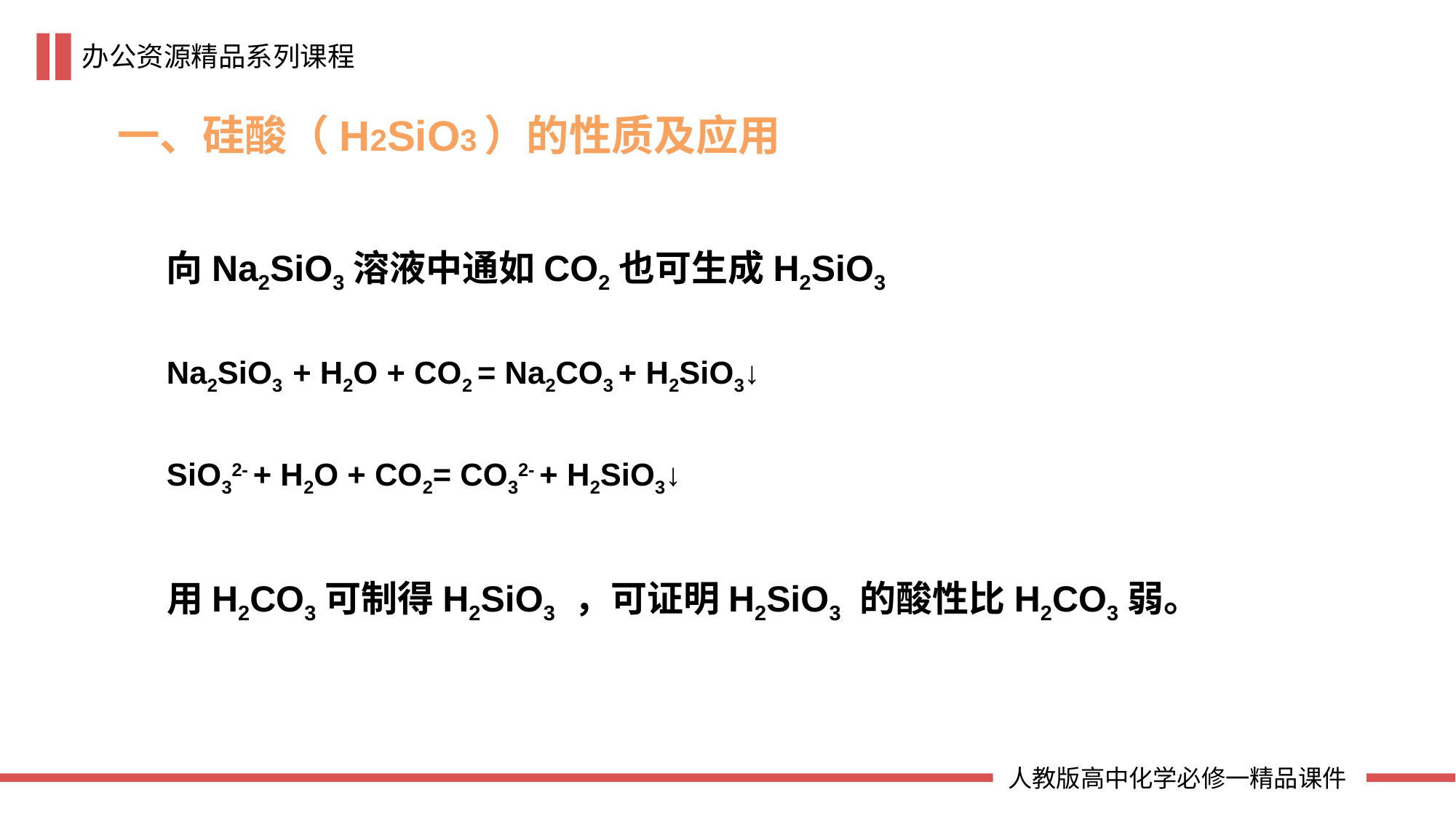

一、硅酸（H2SiO3）的性质及应用
向Na2SiO3溶液中通如CO2也可生成H2SiO3
Na2SiO3  + H2O + CO2 = Na2CO3 + H2SiO3↓
SiO32- + H2O + CO2= CO32- + H2SiO3↓
用H2CO3可制得H2SiO3 ，可证明H2SiO3 的酸性比H2CO3弱。